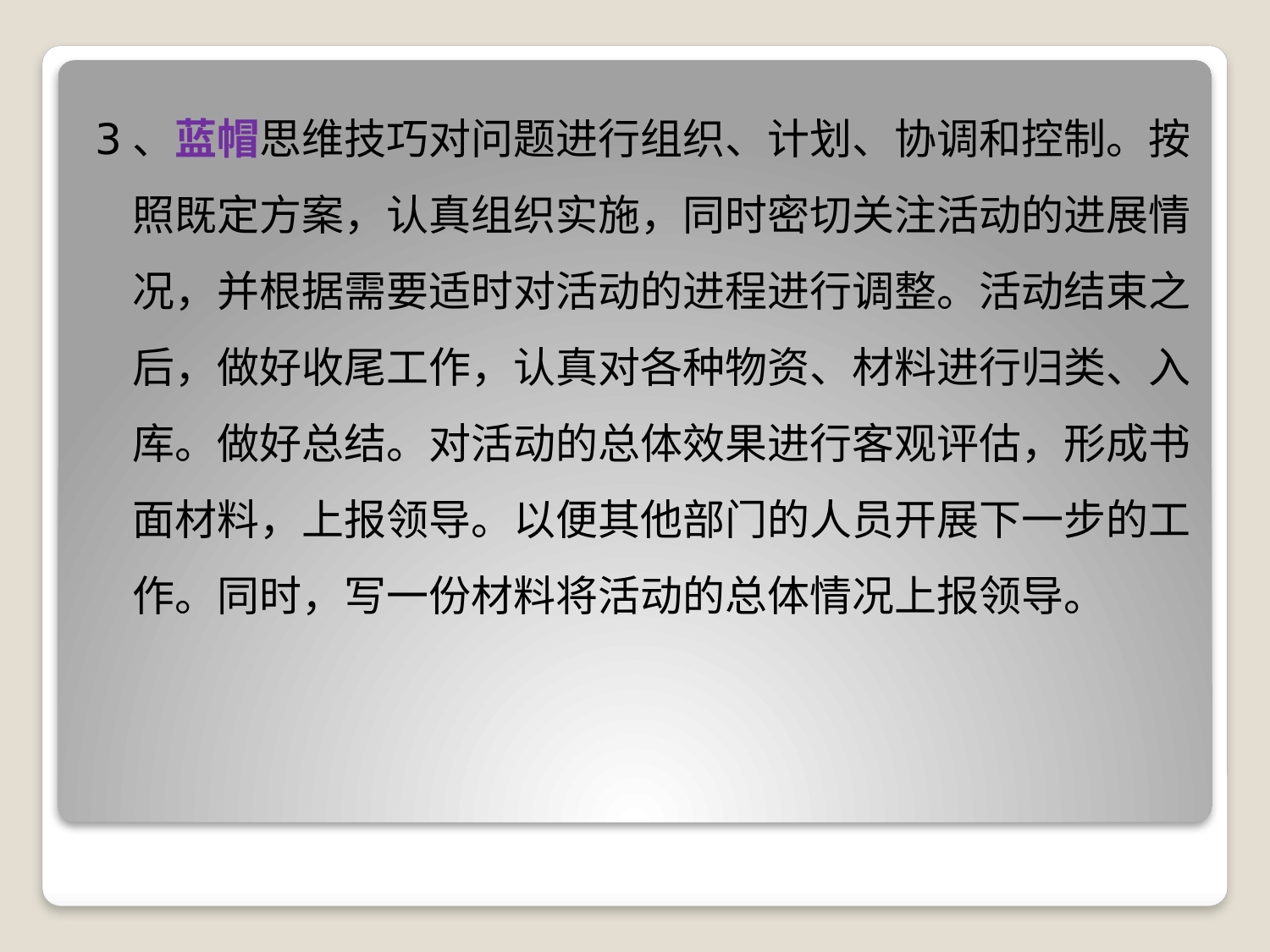

3、蓝帽思维技巧对问题进行组织、计划、协调和控制。按照既定方案，认真组织实施，同时密切关注活动的进展情况，并根据需要适时对活动的进程进行调整。活动结束之后，做好收尾工作，认真对各种物资、材料进行归类、入库。做好总结。对活动的总体效果进行客观评估，形成书面材料，上报领导。以便其他部门的人员开展下一步的工作。同时，写一份材料将活动的总体情况上报领导。

#